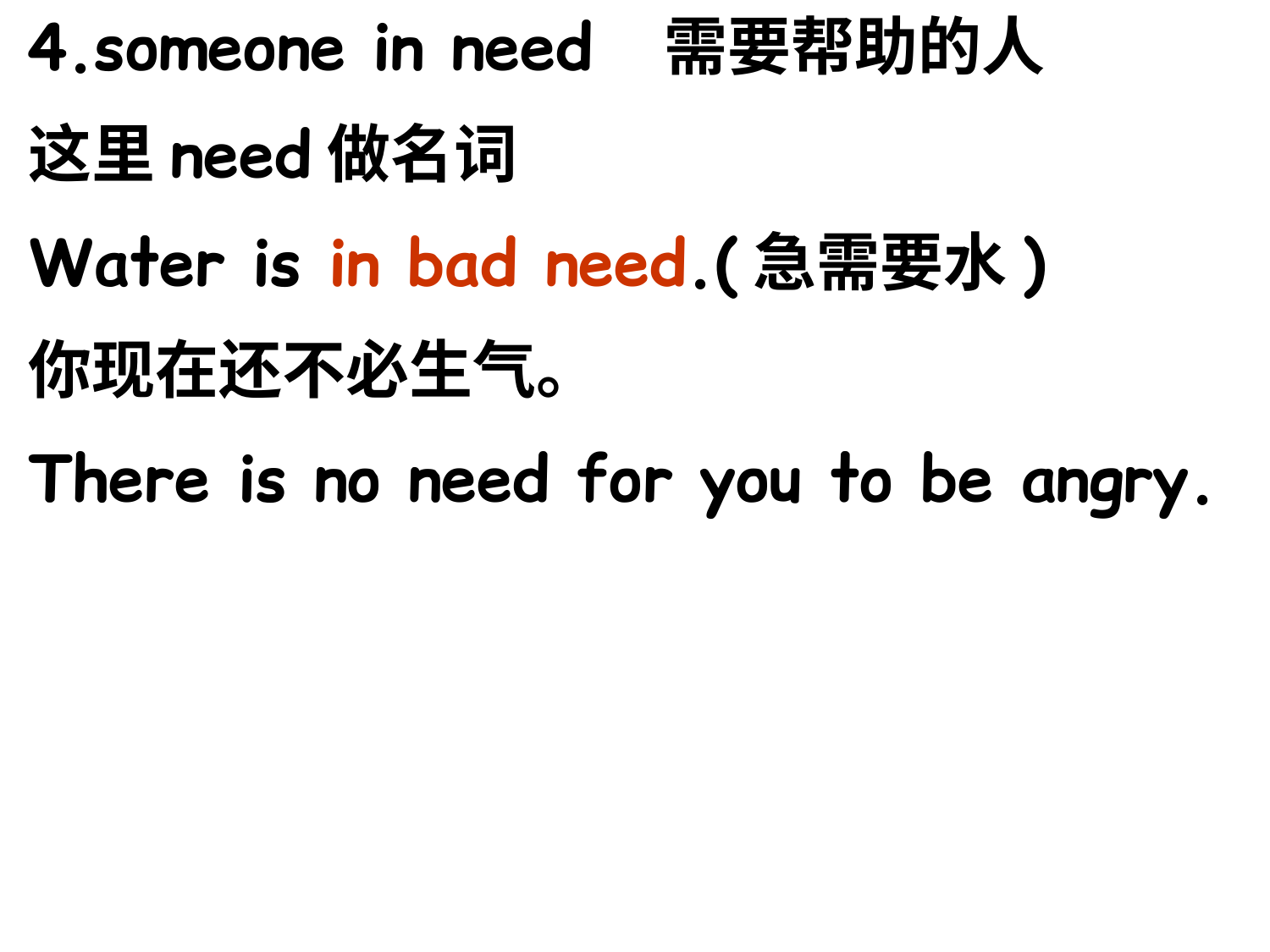

4.someone in need  需要帮助的人
这里need做名词
Water is in bad need.(急需要水)
你现在还不必生气。
There is no need for you to be angry.